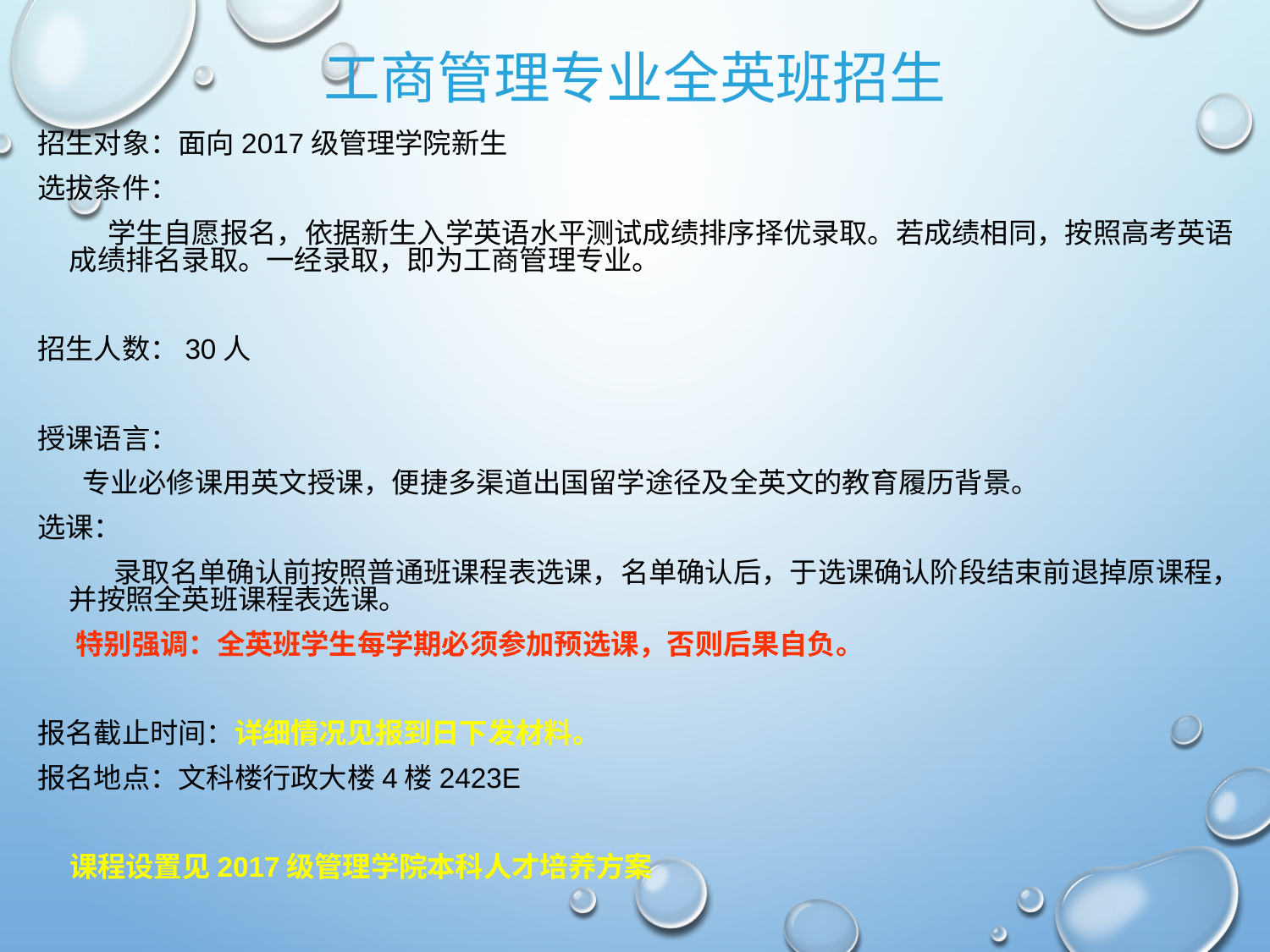

# 工商管理专业全英班招生
招生对象：面向2017级管理学院新生
选拔条件：
          学生自愿报名，依据新生入学英语水平测试成绩排序择优录取。若成绩相同，按照高考英语成绩排名录取。一经录取，即为工商管理专业。

招生人数：30人

授课语言：
      专业必修课用英文授课，便捷多渠道出国留学途径及全英文的教育履历背景。
选课：
           录取名单确认前按照普通班课程表选课，名单确认后，于选课确认阶段结束前退掉原课程，并按照全英班课程表选课。
     特别强调：全英班学生每学期必须参加预选课，否则后果自负。

报名截止时间：详细情况见报到日下发材料。
报名地点：文科楼行政大楼4楼2423E

    课程设置见2017级管理学院本科人才培养方案